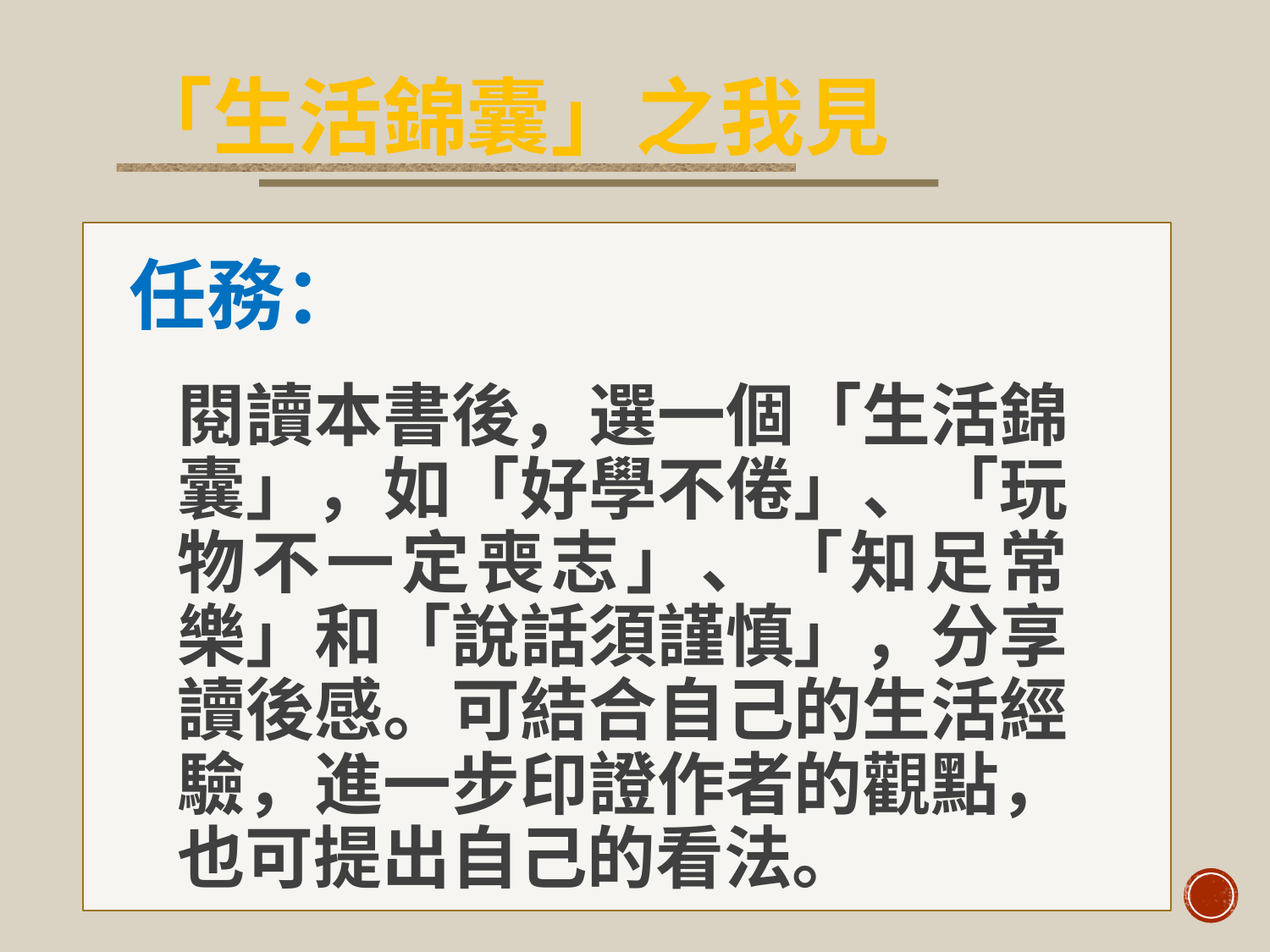

「生活錦囊」之我見

任務：
閱讀本書後，選一個「生活錦囊」，如「好學不倦」、「玩物不一定喪志」、「知足常樂」和「說話須謹慎」，分享讀後感。可結合自己的生活經驗，進一步印證作者的觀點，也可提出自己的看法。